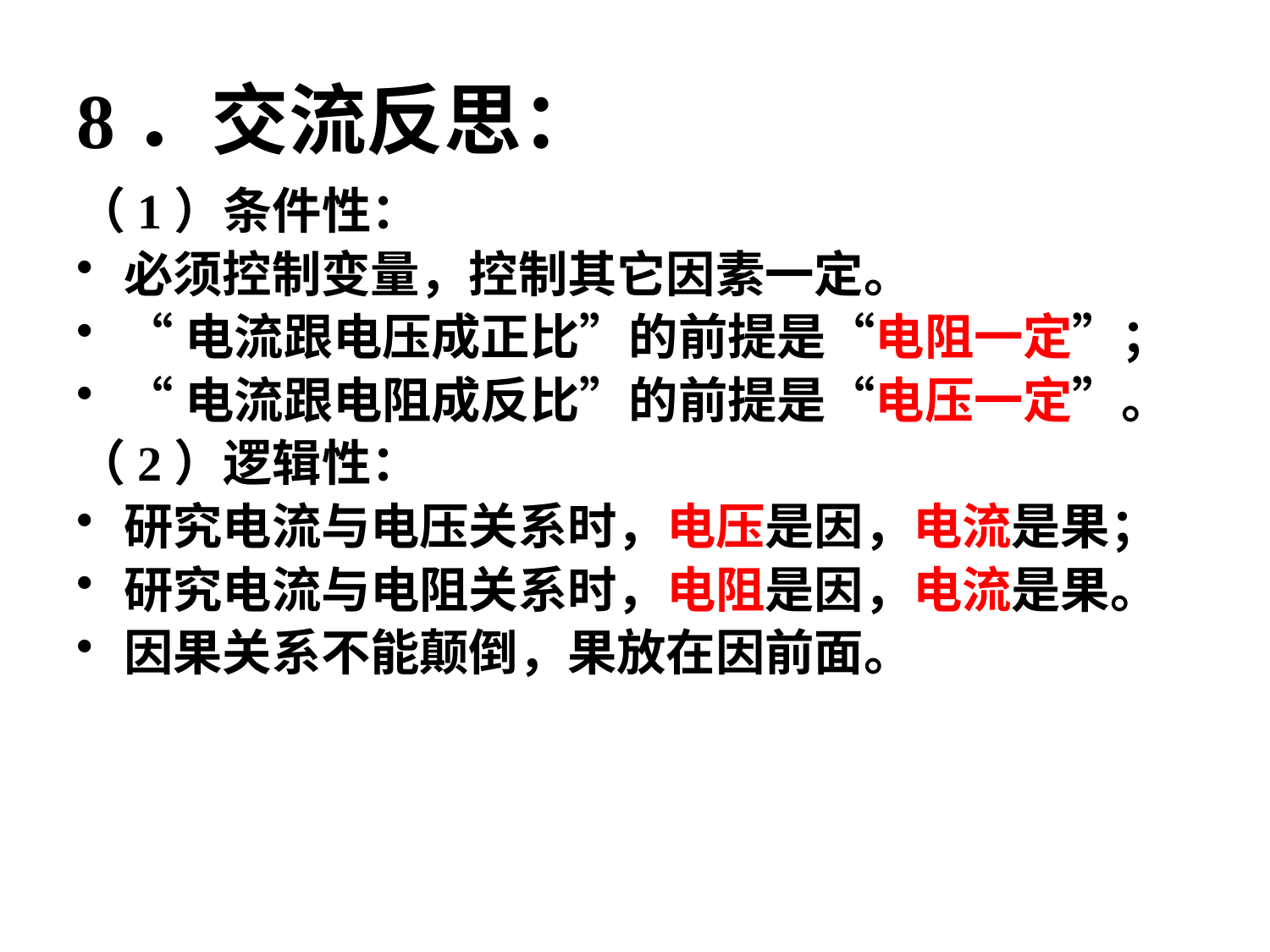

# 8．交流反思：
（1）条件性：
必须控制变量，控制其它因素一定。
“电流跟电压成正比”的前提是“电阻一定”；
“电流跟电阻成反比”的前提是“电压一定”。
（2）逻辑性：
研究电流与电压关系时，电压是因，电流是果；
研究电流与电阻关系时，电阻是因，电流是果。
因果关系不能颠倒，果放在因前面。